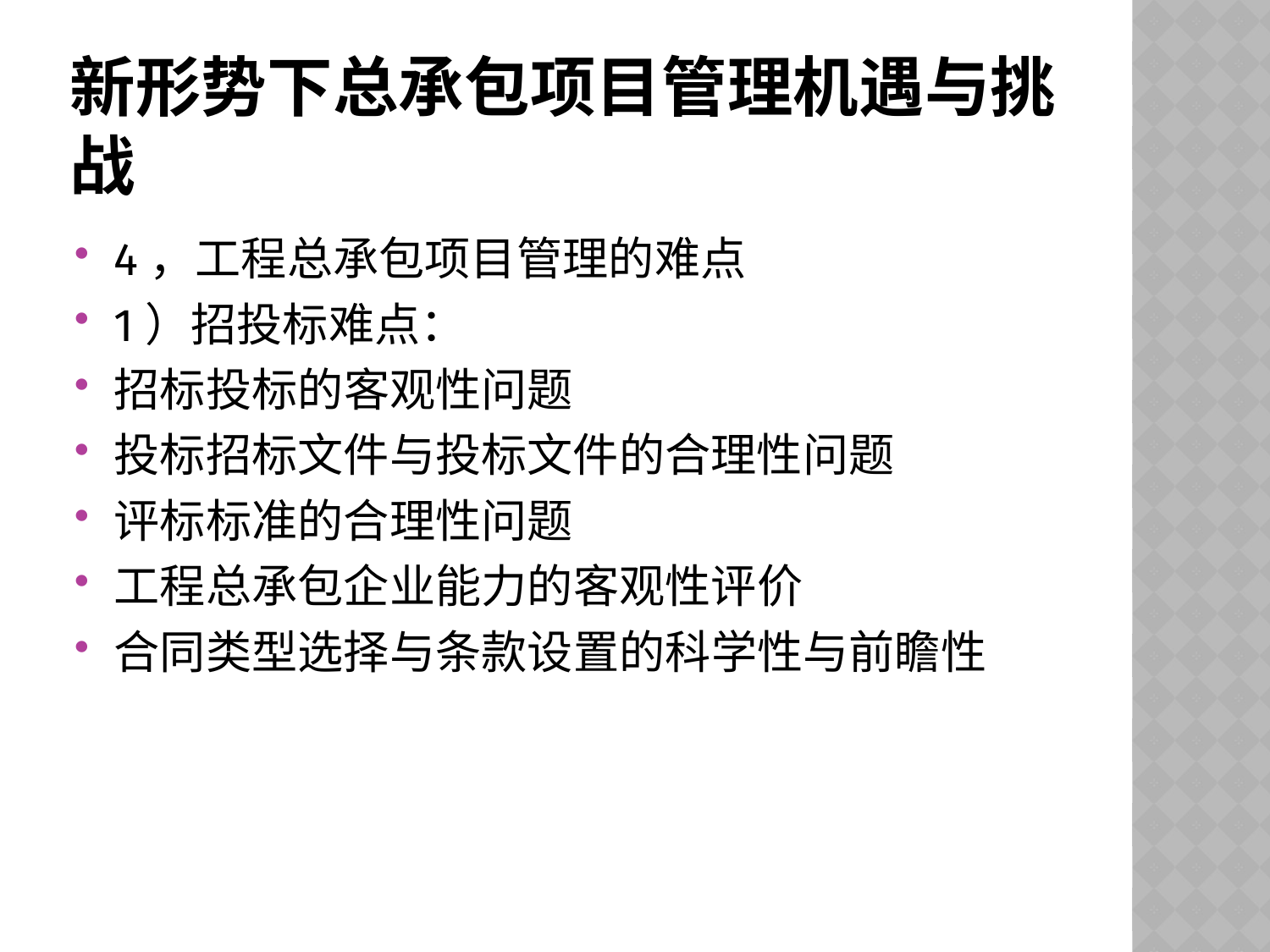

# 新形势下总承包项目管理机遇与挑战
4，工程总承包项目管理的难点
1）招投标难点：
招标投标的客观性问题
投标招标文件与投标文件的合理性问题
评标标准的合理性问题
工程总承包企业能力的客观性评价
合同类型选择与条款设置的科学性与前瞻性